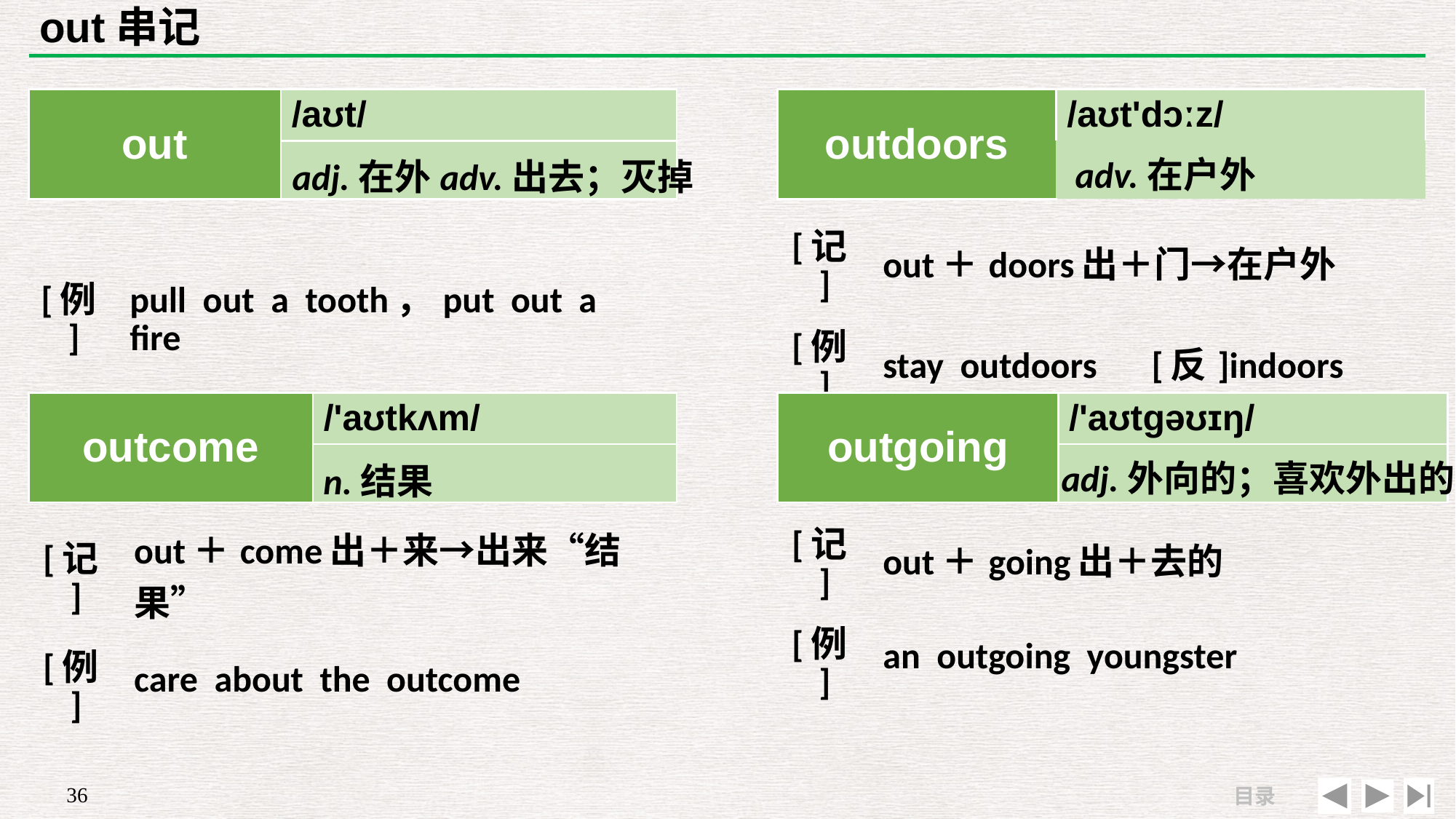

# out串记

| out | /aʊt/ |
| --- | --- |
|  |  |
| outdoors | /aʊt'dɔːz/ |
| --- | --- |
|  |  |
adv.在户外
adj.在外adv.出去；灭掉
| [记] | out＋doors出＋门→在户外 |
| --- | --- |
| [例] | stay outdoors　[反]indoors |
|  |  |
| --- | --- |
| [例] | pull out a tooth，put out a fire |
| outcome | /'aʊtkʌm/ |
| --- | --- |
|  |  |
| outgoing | /'aʊtɡəʊɪŋ/ |
| --- | --- |
|  |  |
adj.外向的；喜欢外出的
n.结果
| [记] | out＋going出＋去的 |
| --- | --- |
| [例] | an outgoing youngster |
| [记] | out＋come出＋来→出来“结果” |
| --- | --- |
| [例] | care about the outcome |